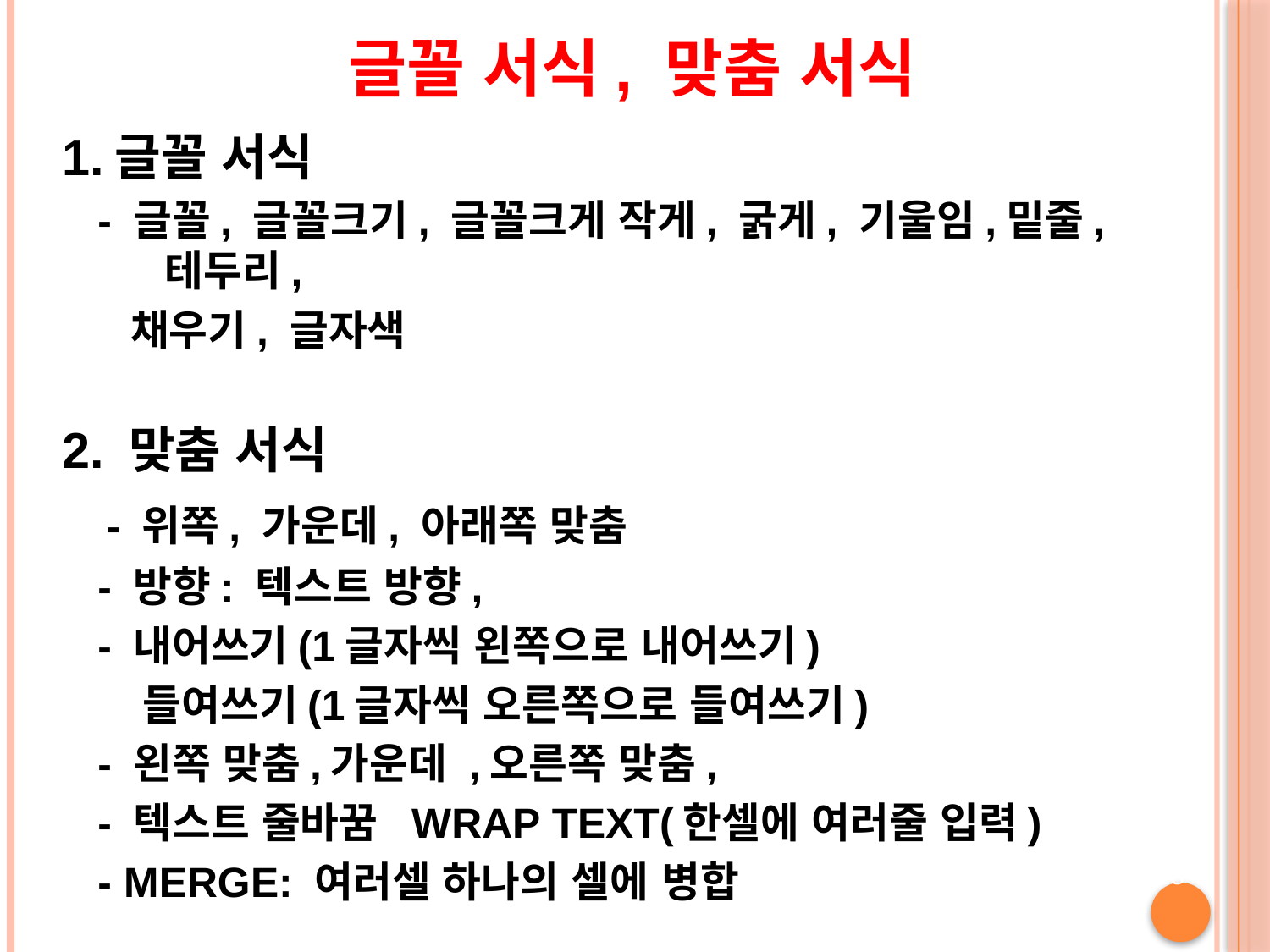

글꼴 서식, 맞춤 서식
1.글꼴 서식
   - 글꼴, 글꼴크기, 글꼴크게 작게, 굵게, 기울임,밑줄, 테두리,
     채우기, 글자색

2. 맞춤 서식
   - 위쪽, 가운데, 아래쪽 맞춤
   - 방향: 텍스트 방향,
   - 내어쓰기(1글자씩 왼쪽으로 내어쓰기)
      들여쓰기(1글자씩 오른쪽으로 들여쓰기)
   - 왼쪽 맞춤,가운데 ,오른쪽 맞춤,
   - 텍스트 줄바꿈  WRAP TEXT(한셀에 여러줄 입력)
   - MERGE: 여러셀 하나의 셀에 병합

18